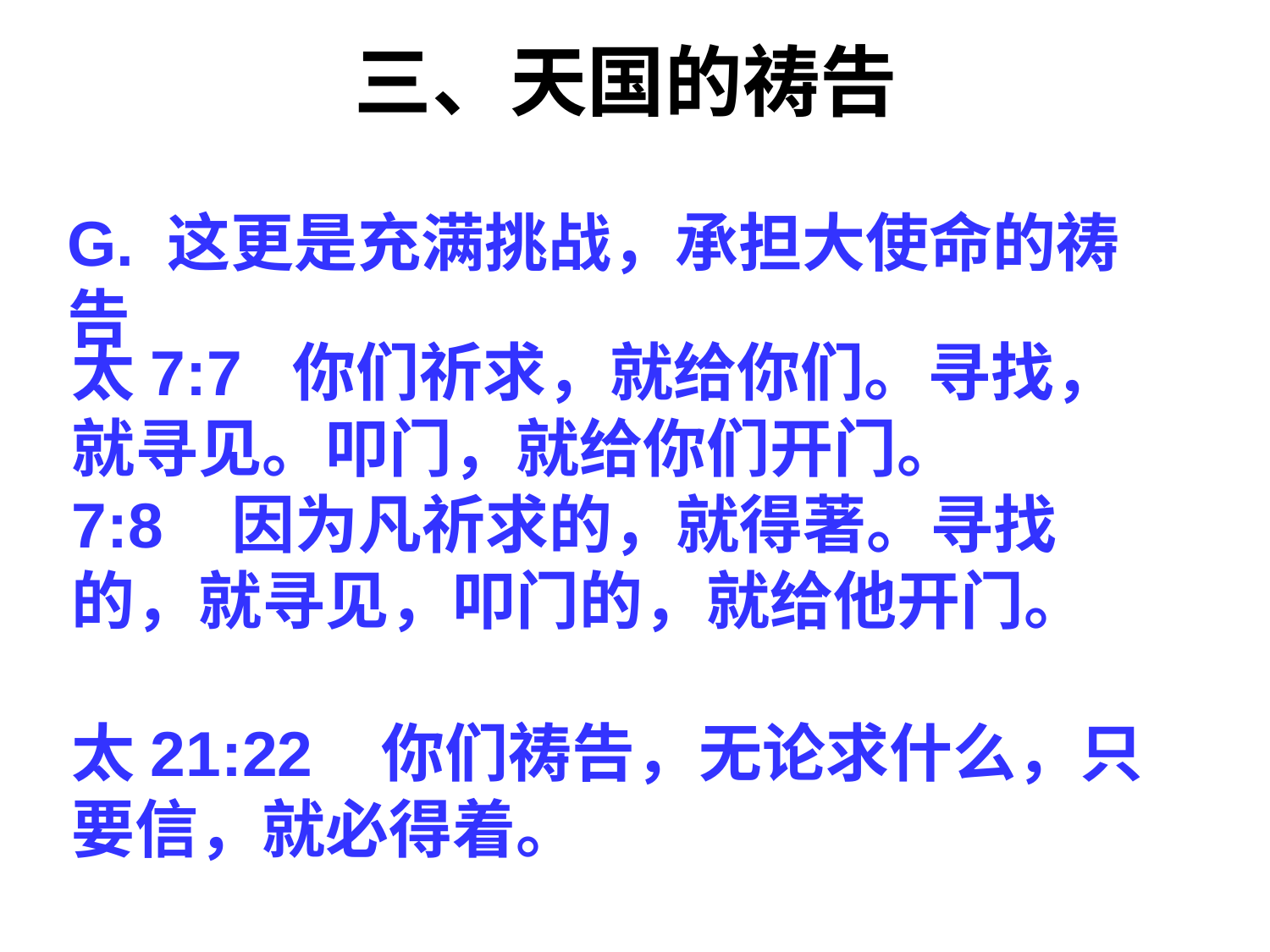

# 三、天国的祷告
G. 这更是充满挑战，承担大使命的祷告
太7:7  你们祈求，就给你们。寻找，就寻见。叩门，就给你们开门。
7:8   因为凡祈求的，就得著。寻找的，就寻见，叩门的，就给他开门。

太21:22   你们祷告，无论求什么，只要信，就必得着。